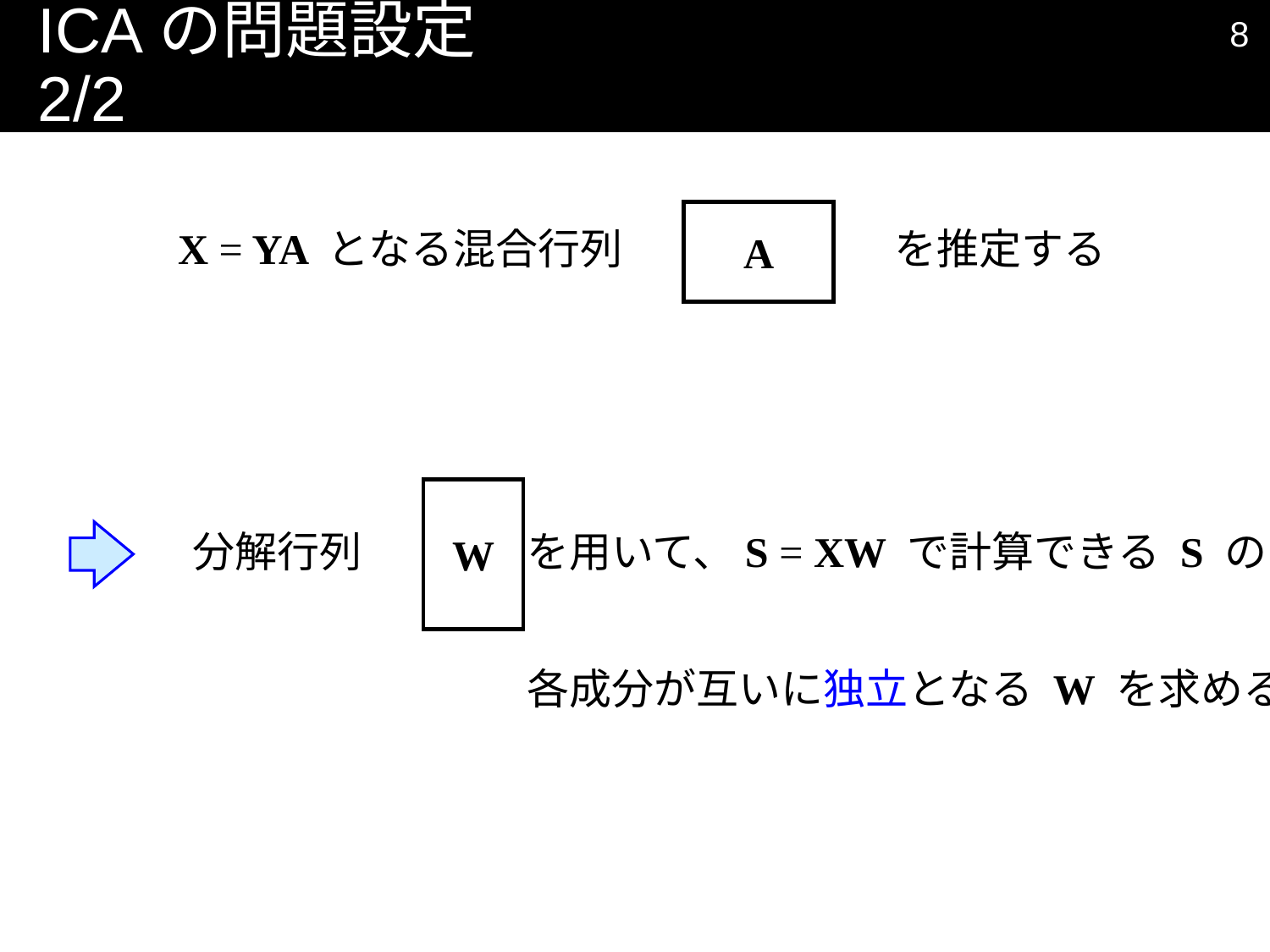

8
# ICAの問題設定 2/2
A
を推定する
X = YA となる混合行列
W

分解行列
を用いて、S = XW で計算できる S の
各成分が互いに独立となる W を求める